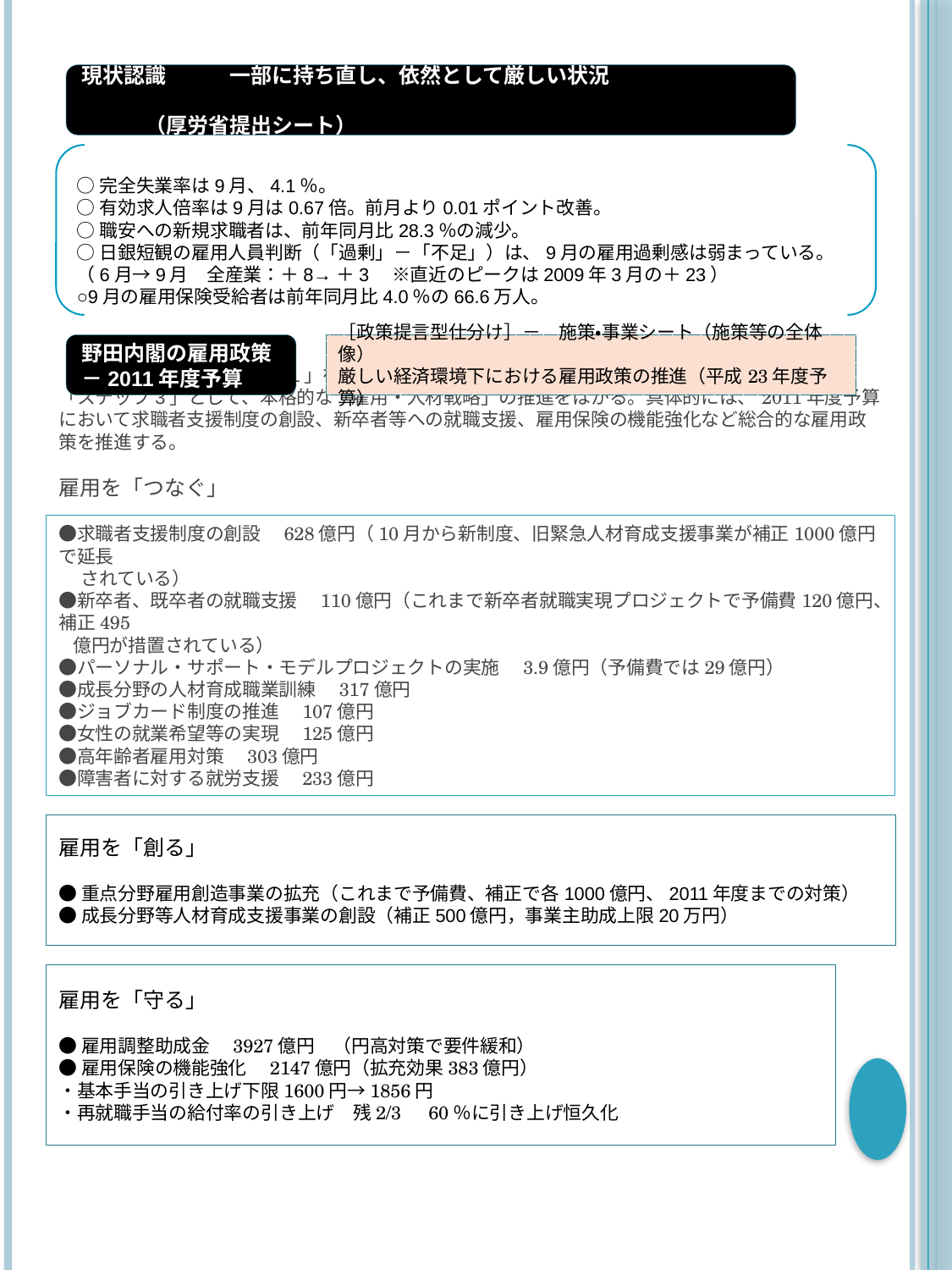

現状認識　　　一部に持ち直し、依然として厳しい状況
　　　　　　　　　　　　　　　　　　　　　　　　　　　　　　　　　　　（厚労省提出シート）

○完全失業率は9月、4.1％。
○有効求人倍率は9月は0.67倍。前月より0.01ポイント改善。
○職安への新規求職者は、前年同月比28.3％の減少。
○日銀短観の雇用人員判断（「過剰」－「不足」）は、9月の雇用過剰感は弱まっている。
（6月→9月　全産業：＋8→＋3　※直近のピークは2009年3月の＋23）
○9月の雇用保険受給者は前年同月比4.0％の66.6万人。
野田内閣の雇用政策－2011年度予算
［政策提言型仕分け］－　施策・事業シート（施策等の全体像）
厳しい経済環境下における雇用政策の推進（平成23年度予算）
# 「雇用戦略・基本方針２０１１」を踏まえ、新成長戦略の「ステップ2」を着実に実施し、加えて「ステップ3」として、本格的な「雇用・人材戦略」の推進をはかる。具体的には、2011年度予算において求職者支援制度の創設、新卒者等への就職支援、雇用保険の機能強化など総合的な雇用政策を推進する。 雇用を「つなぐ」 ●求職者支援制度の創設　628億円（10月から新制度、旧緊急人材育成支援事業が補正1000億円で延長 　 されている） ●新卒者、既卒者の就職支援　110億円（これまで新卒者就職実現プロジェクトで予備費120億円、補正495 億円が措置されている） ●パーソナル・サポート・モデルプロジェクトの実施　3.9億円（予備費では29億円） ●成長分野の人材育成職業訓練　317億円 ●ジョブカード制度の推進　107億円 ●女性の就業希望等の実現　125億円 ●高年齢者雇用対策　303億円 ●障害者に対する就労支援　233億円

雇用を「創る」

●重点分野雇用創造事業の拡充（これまで予備費、補正で各1000億円、2011年度までの対策）
●成長分野等人材育成支援事業の創設（補正500億円，事業主助成上限20万円）
雇用を「守る」

●雇用調整助成金　3927億円　（円高対策で要件緩和）
●雇用保険の機能強化　2147億円（拡充効果383億円）
・基本手当の引き上げ下限1600円→1856円
・再就職手当の給付率の引き上げ　残2/3　60％に引き上げ恒久化